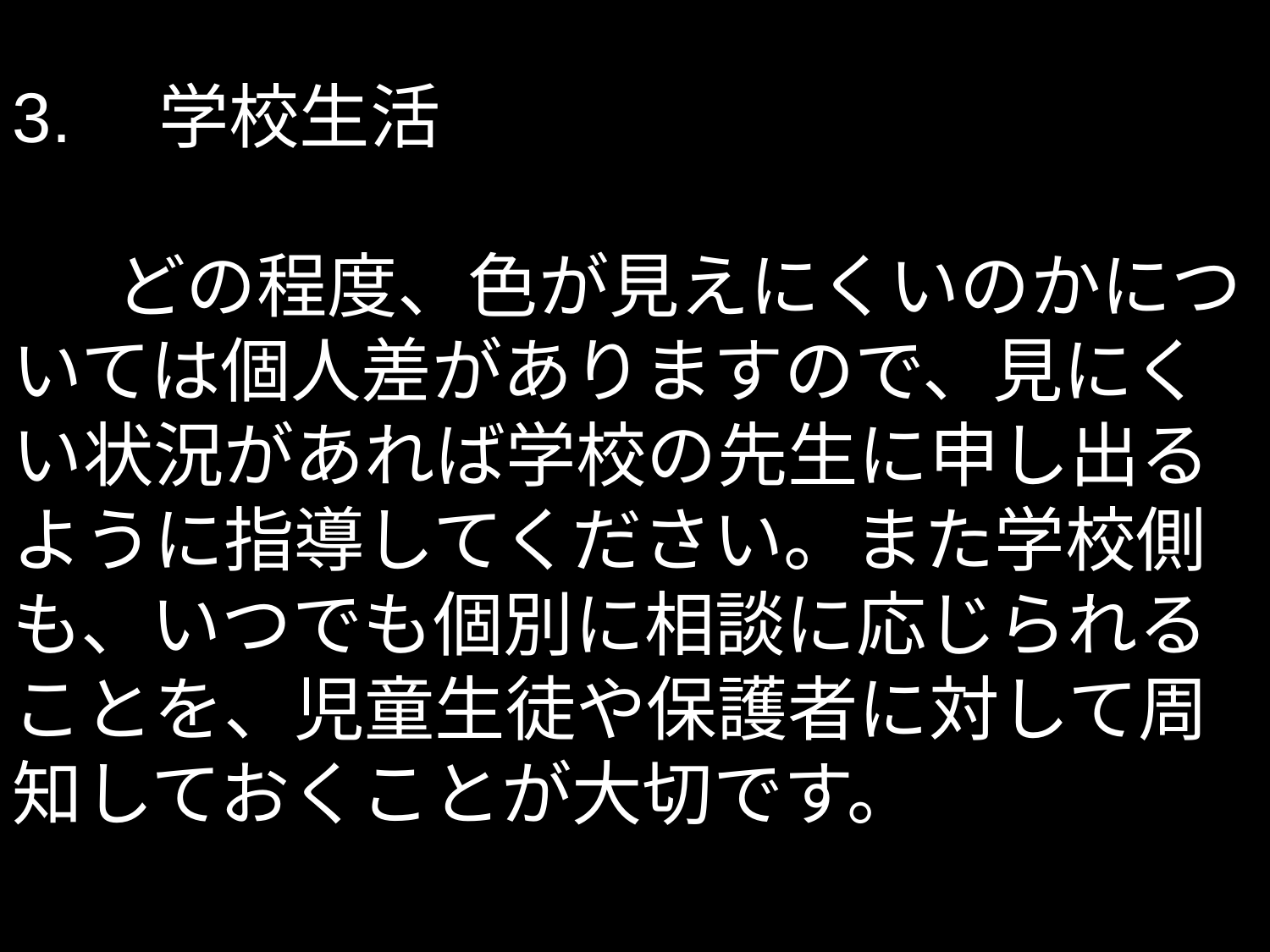

3.　学校生活

 　どの程度、色が見えにくいのかについては個人差がありますので、見にくい状況があれば学校の先生に申し出るように指導してください。また学校側も、いつでも個別に相談に応じられることを、児童生徒や保護者に対して周知しておくことが大切です。